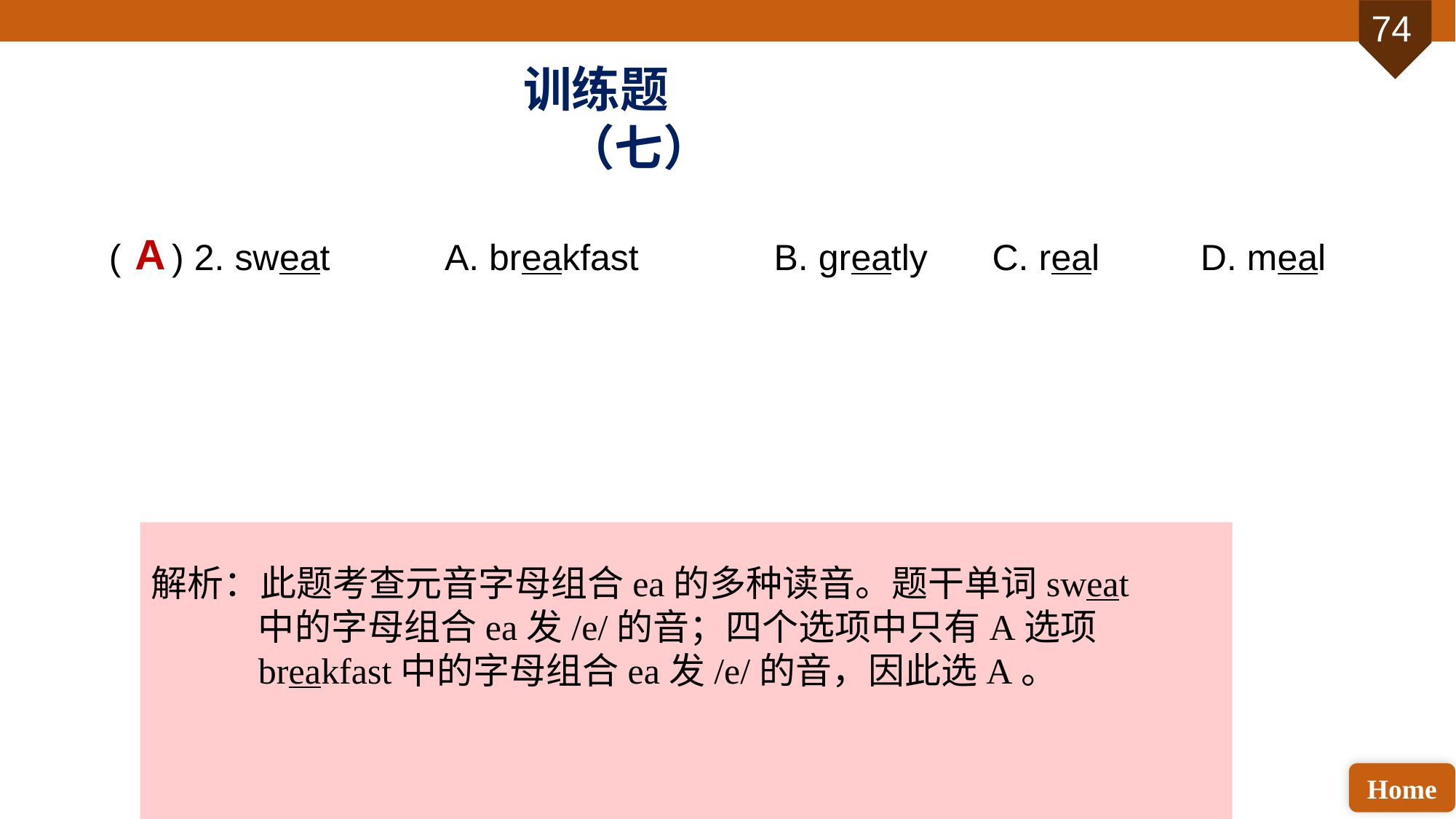

训练题（七）
(     ) 2. sweat	 A. breakfast		 B. greatly	 C. real 	D. meal
A

解析：此题考查元音字母组合ea的多种读音。题干单词sweat中的字母组合ea发/e/的音；四个选项中只有A选项breakfast中的字母组合ea发/e/的音，因此选A。